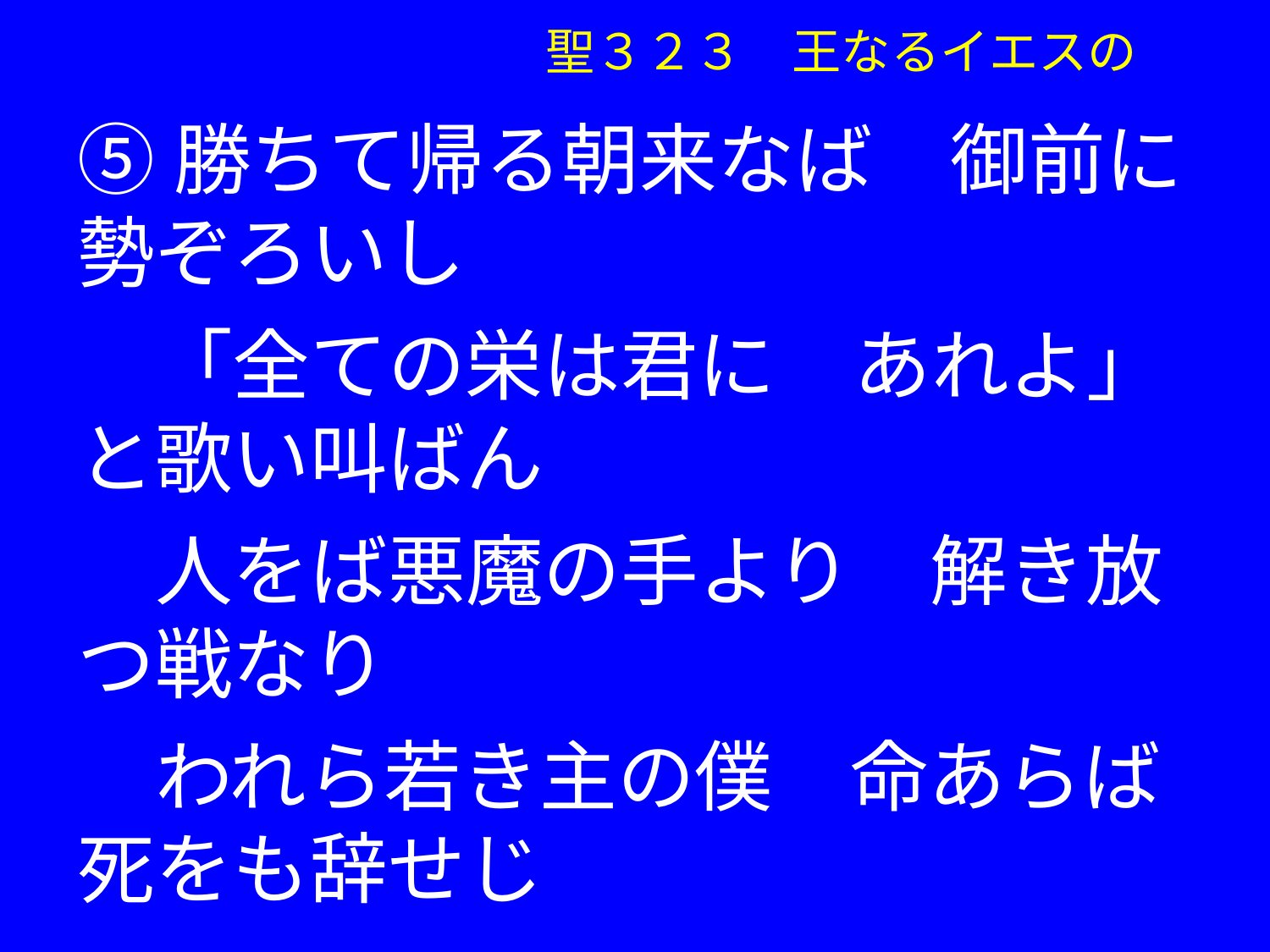

聖３２３　王なるイエスの
⑤勝ちて帰る朝来なば　御前に勢ぞろいし
　「全ての栄は君に　あれよ」と歌い叫ばん
　人をば悪魔の手より　解き放つ戦なり
　われら若き主の僕　命あらば死をも辞せじ